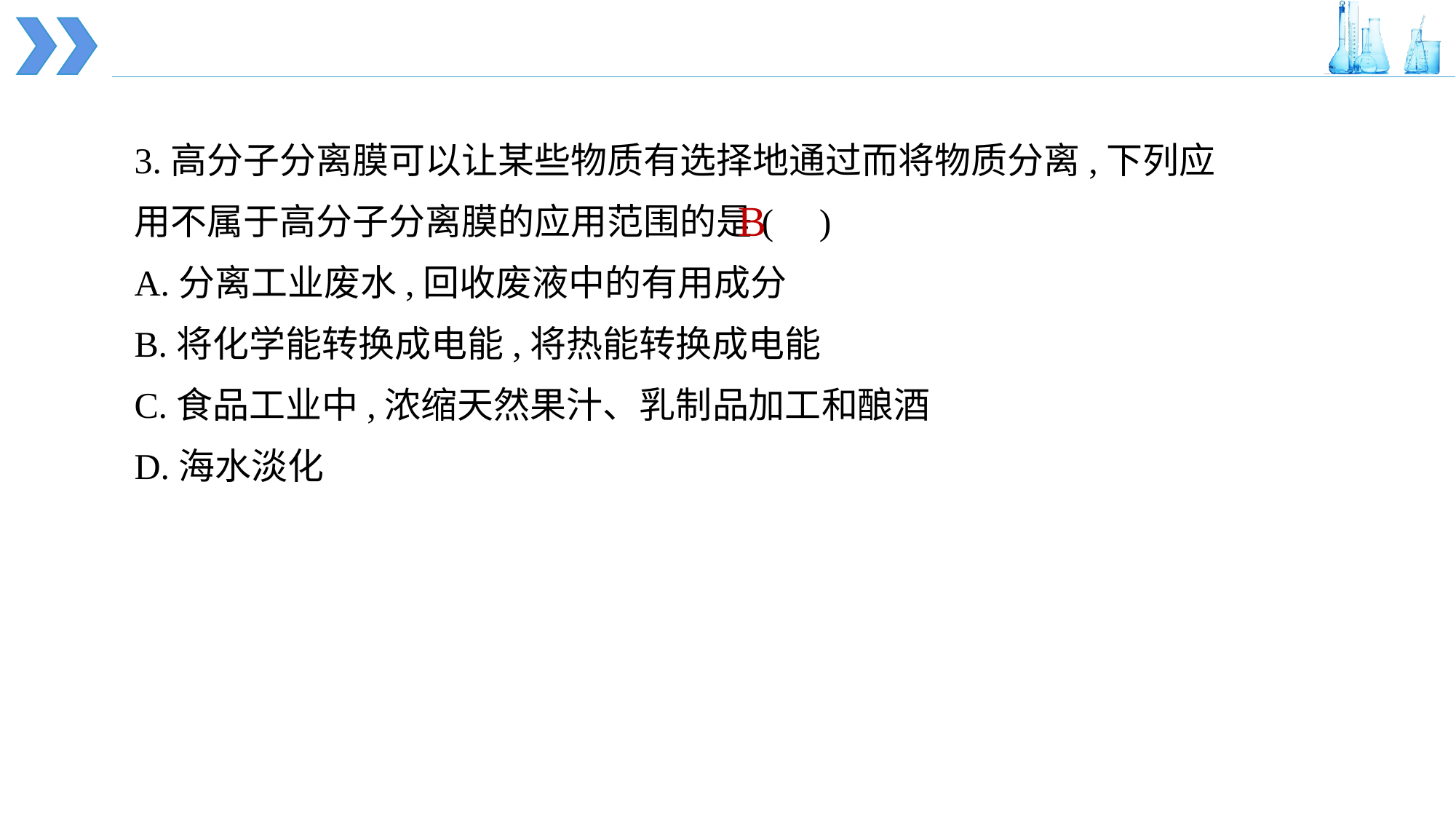

3.高分子分离膜可以让某些物质有选择地通过而将物质分离,下列应用不属于高分子分离膜的应用范围的是(     )
A.分离工业废水,回收废液中的有用成分
B.将化学能转换成电能,将热能转换成电能
C.食品工业中,浓缩天然果汁、乳制品加工和酿酒
D.海水淡化
B